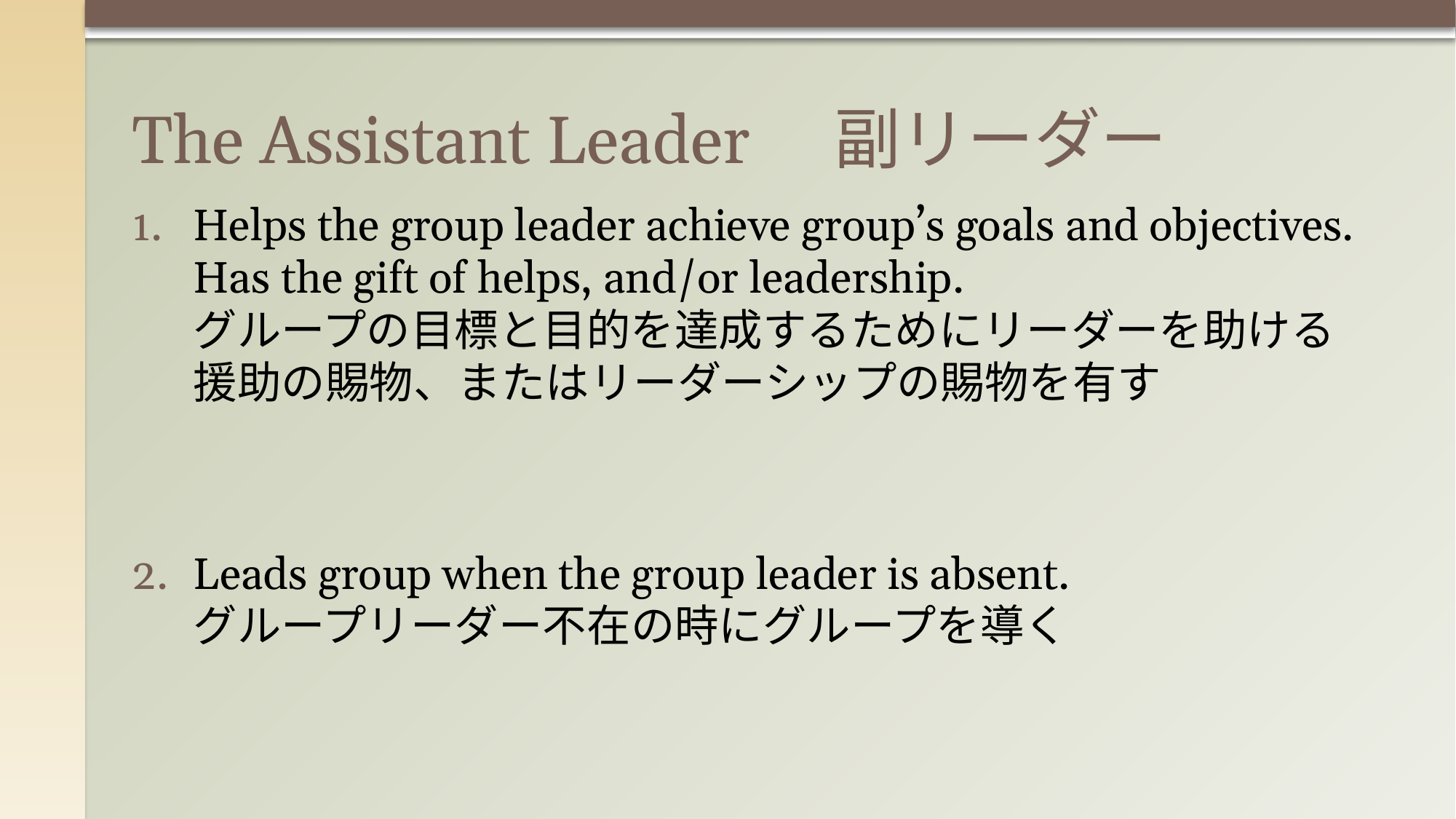

# The Assistant Leader　副リーダー
Helps the group leader achieve group’s goals and objectives. Has the gift of helps, and/or leadership.
グループの目標と目的を達成するためにリーダーを助ける
援助の賜物、またはリーダーシップの賜物を有す

Leads group when the group leader is absent.
グループリーダー不在の時にグループを導く